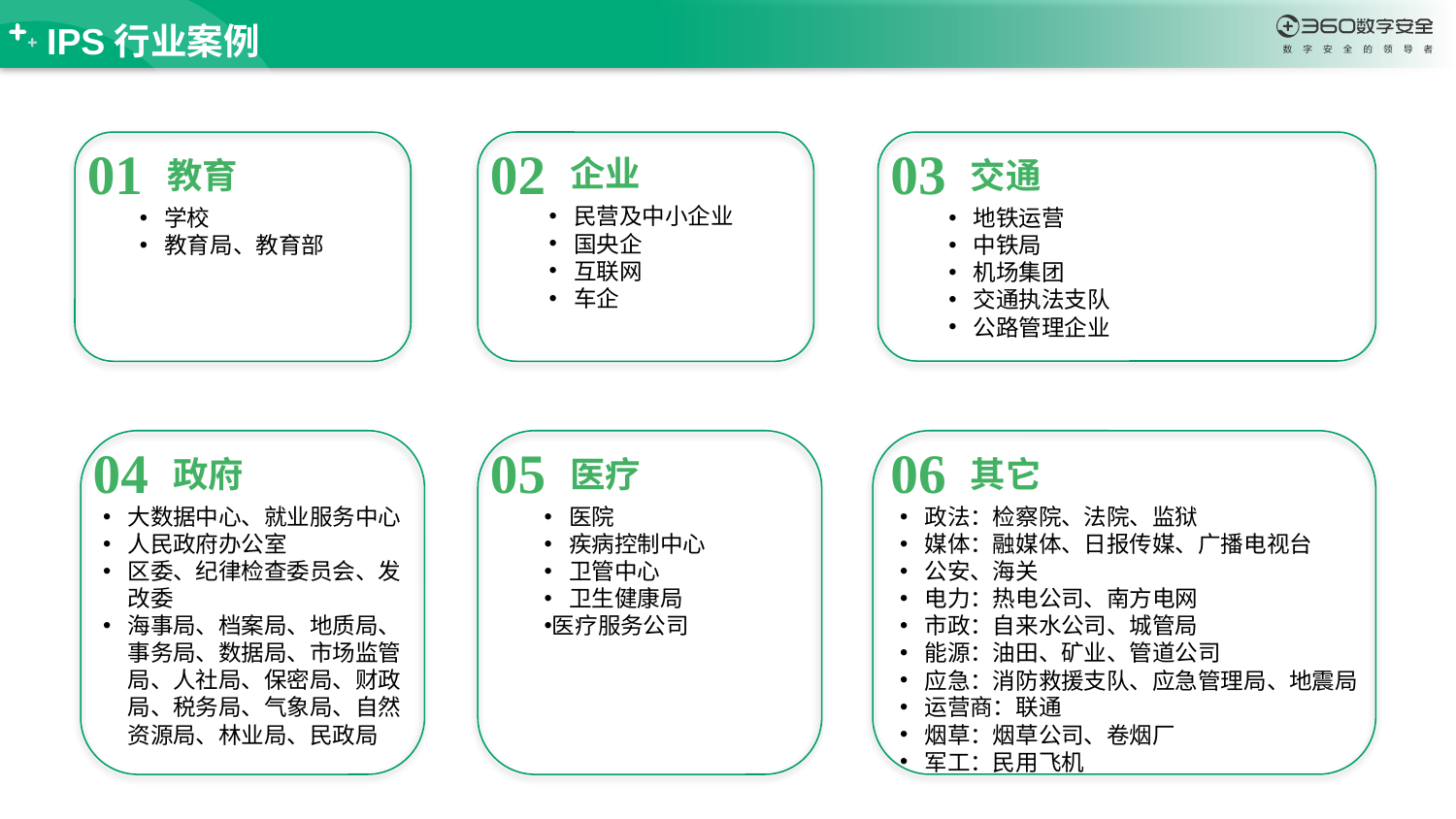

IPS行业案例

01
教育
学校
教育局、教育部

02
企业
民营及中小企业
国央企
互联网
车企

03
交通
地铁运营
中铁局
机场集团
交通执法支队
公路管理企业

04
政府
大数据中心、就业服务中心
人民政府办公室
区委、纪律检查委员会、发改委
海事局、档案局、地质局、事务局、数据局、市场监管局、人社局、保密局、财政局、税务局、气象局、自然资源局、林业局、民政局

05
医疗
医院
疾病控制中心
卫管中心
卫生健康局
医疗服务公司

06
其它
政法：检察院、法院、监狱
媒体：融媒体、日报传媒、广播电视台
公安、海关
电力：热电公司、南方电网
市政：自来水公司、城管局
能源：油田、矿业、管道公司
应急：消防救援支队、应急管理局、地震局
运营商：联通
烟草：烟草公司、卷烟厂
军工：民用飞机